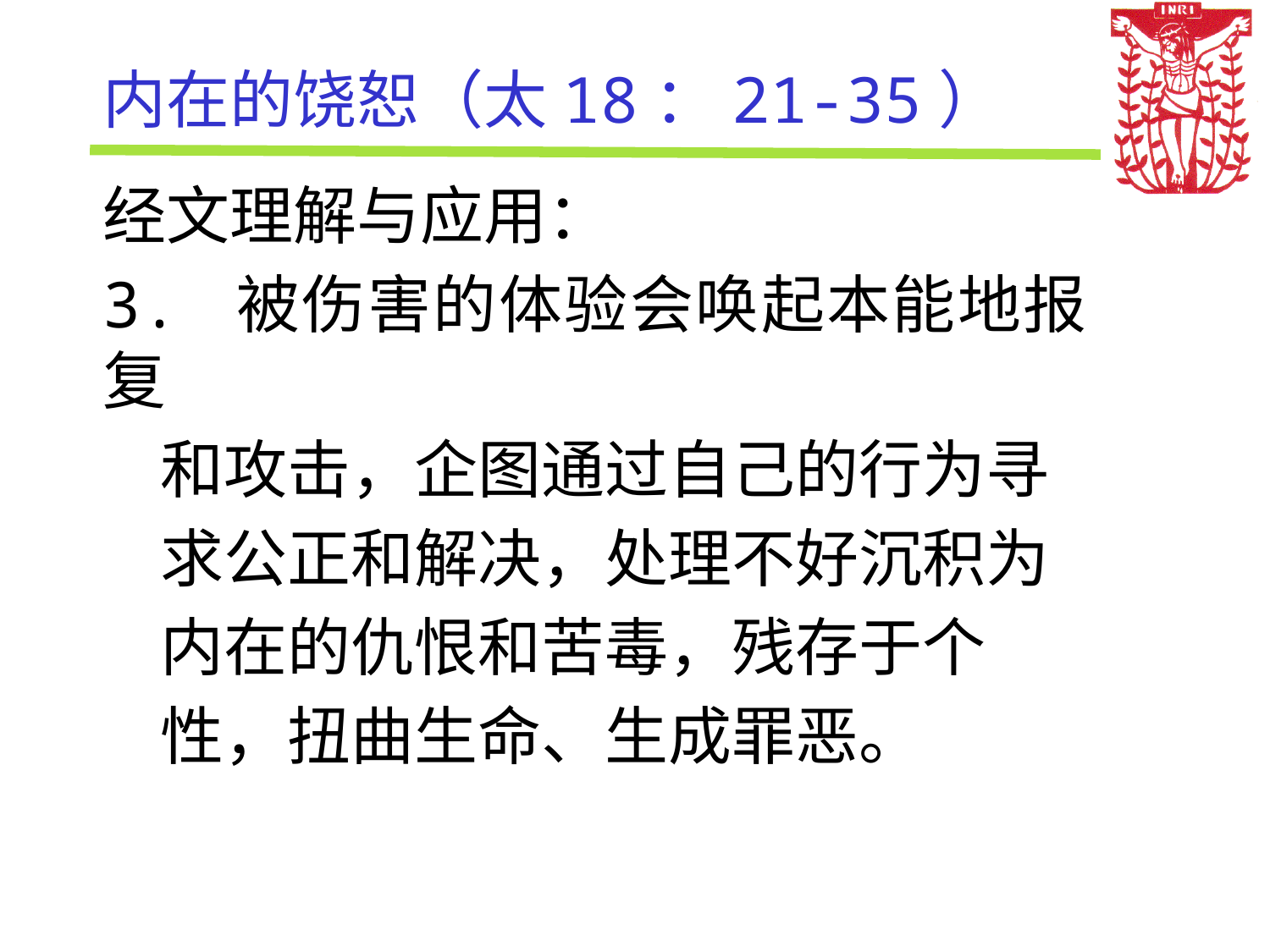

# 内在的饶恕（太18：21-35）
经文理解与应用：
3. 被伤害的体验会唤起本能地报复
   和攻击，企图通过自己的行为寻
   求公正和解决，处理不好沉积为
   内在的仇恨和苦毒，残存于个
   性，扭曲生命、生成罪恶。